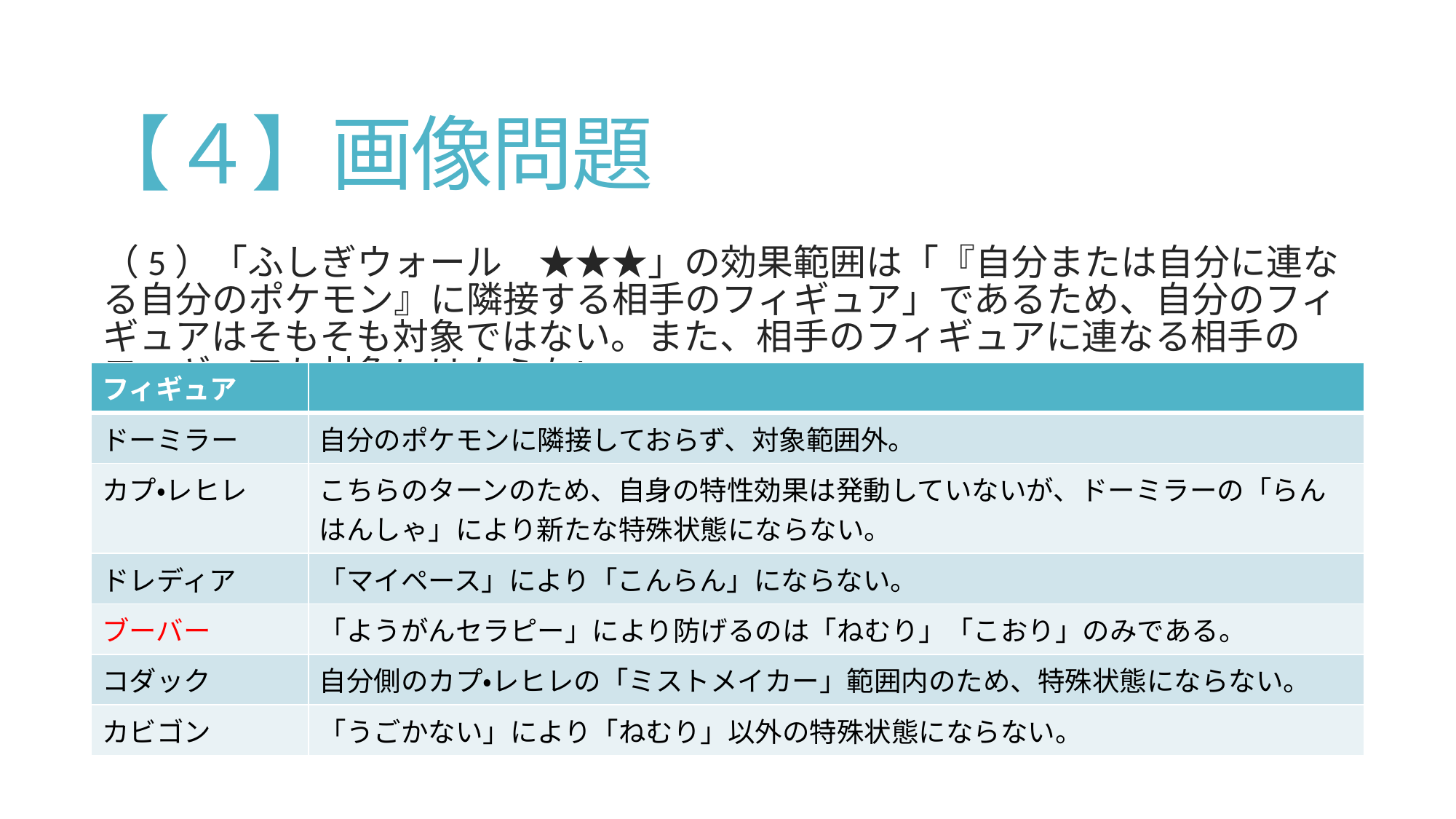

# 【４】画像問題
（5）「ふしぎウォール　★★★」の効果範囲は「『自分または自分に連なる自分のポケモン』に隣接する相手のフィギュア」であるため、自分のフィギュアはそもそも対象ではない。また、相手のフィギュアに連なる相手のフィギュアも対象にはならない。
| フィギュア |  |
| --- | --- |
| ドーミラー | 自分のポケモンに隣接しておらず、対象範囲外。 |
| カプ・レヒレ | こちらのターンのため、自身の特性効果は発動していないが、ドーミラーの「らんはんしゃ」により新たな特殊状態にならない。 |
| ドレディア | 「マイペース」により「こんらん」にならない。 |
| ブーバー | 「ようがんセラピー」により防げるのは「ねむり」「こおり」のみである。 |
| コダック | 自分側のカプ・レヒレの「ミストメイカー」範囲内のため、特殊状態にならない。 |
| カビゴン | 「うごかない」により「ねむり」以外の特殊状態にならない。 |